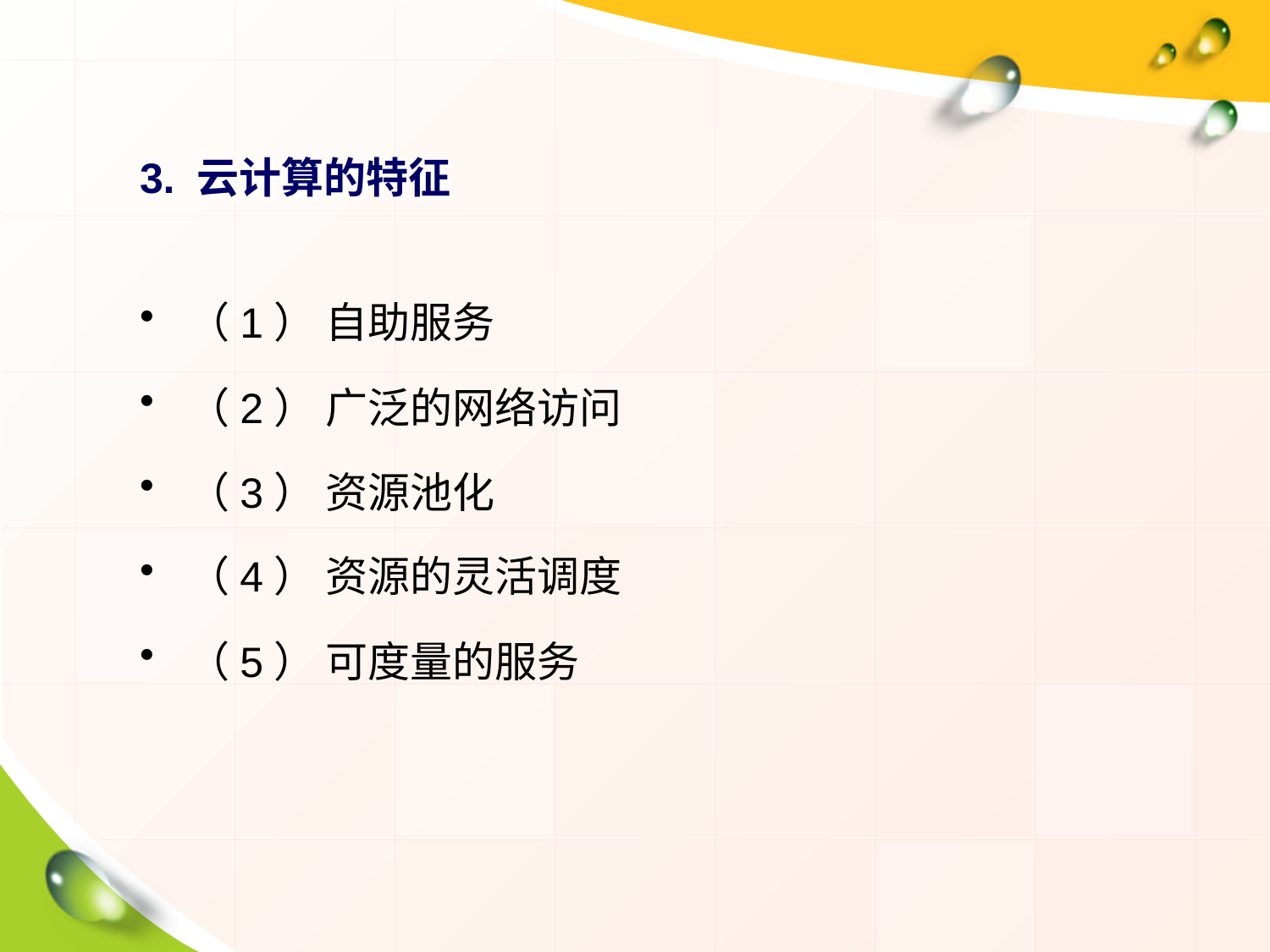

# 3. 云计算的特征
（1） 自助服务
（2） 广泛的网络访问
（3） 资源池化
（4） 资源的灵活调度
（5） 可度量的服务